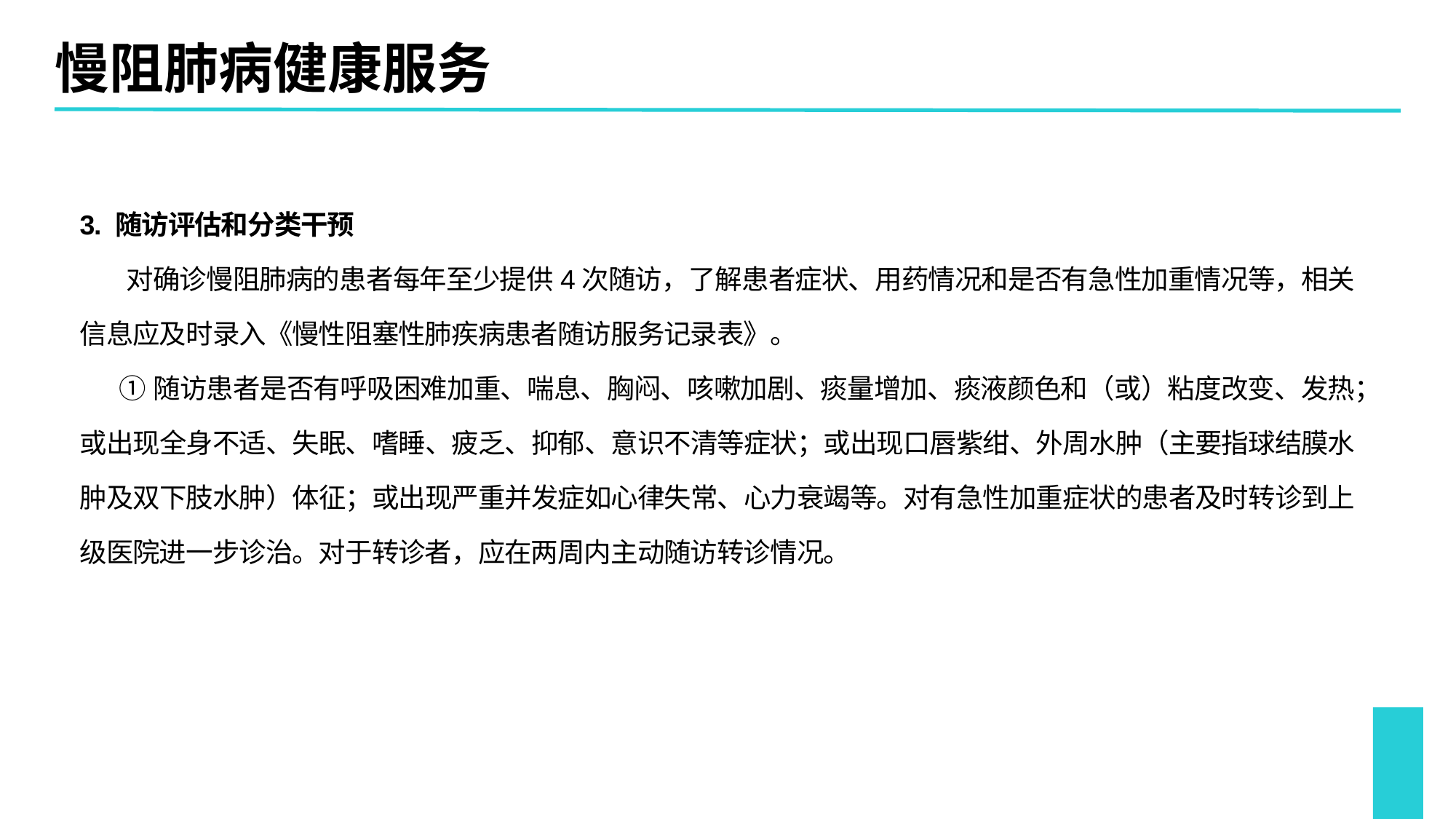

慢阻肺病健康服务
3. 随访评估和分类干预
       对确诊慢阻肺病的患者每年至少提供4次随访，了解患者症状、用药情况和是否有急性加重情况等，相关信息应及时录入《慢性阻塞性肺疾病患者随访服务记录表》。
       ①随访患者是否有呼吸困难加重、喘息、胸闷、咳嗽加剧、痰量增加、痰液颜色和（或）粘度改变、发热；或出现全身不适、失眠、嗜睡、疲乏、抑郁、意识不清等症状；或出现口唇紫绀、外周水肿（主要指球结膜水肿及双下肢水肿）体征；或出现严重并发症如心律失常、心力衰竭等。对有急性加重症状的患者及时转诊到上级医院进一步诊治。对于转诊者，应在两周内主动随访转诊情况。